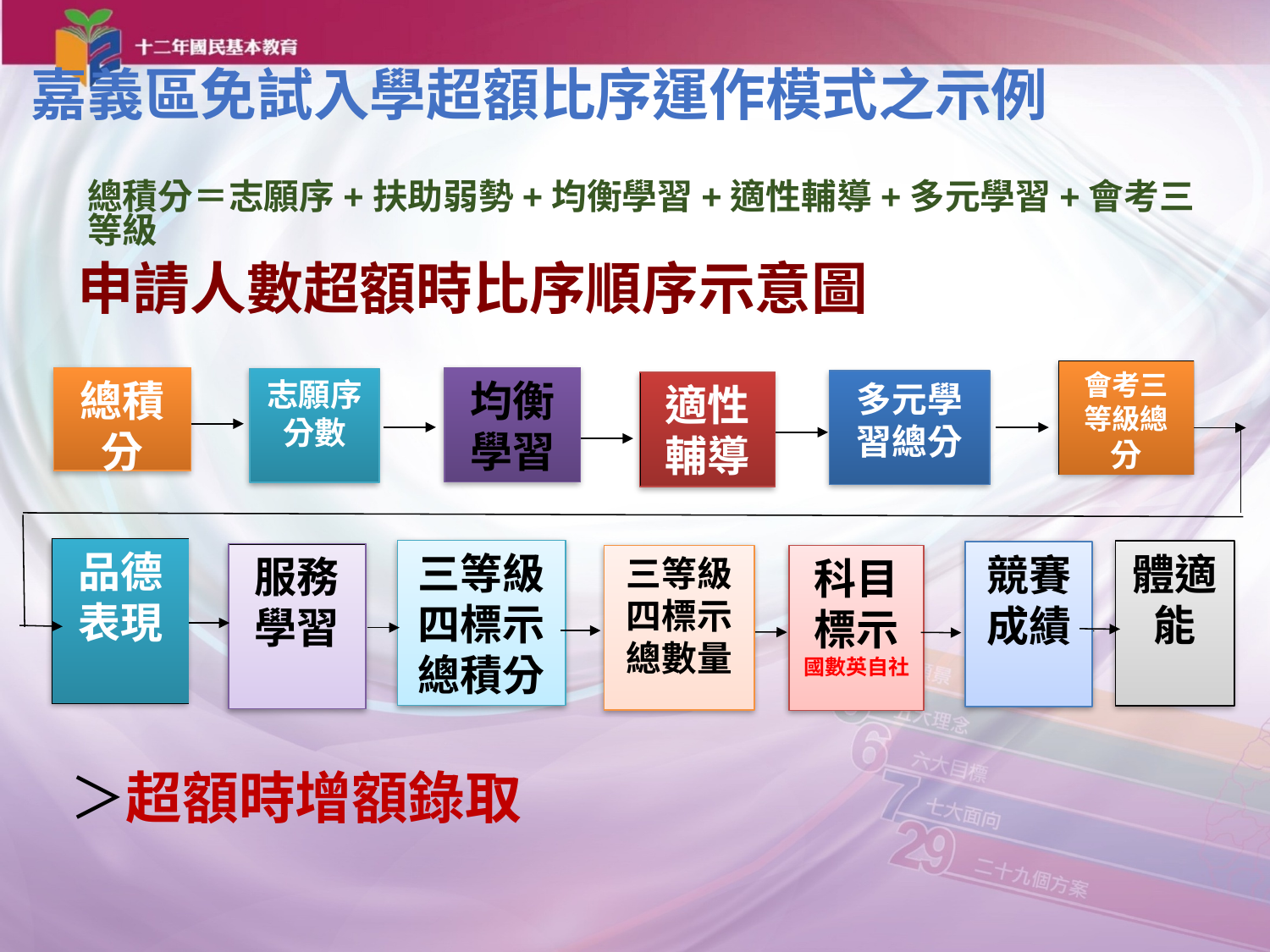

嘉義區免試入學超額比序運作模式之示例
總積分＝志願序+扶助弱勢+均衡學習+適性輔導+多元學習+會考三等級
申請人數超額時比序順序示意圖
會考三等級總分
總積分
均衡學習
志願序分數
多元學習總分
適性輔導
品德表現
三等級四標示總積分
體適能

競賽成績
服務學習

三等級四標示總數量
科目標示
國數英自社
＞超額時增額錄取